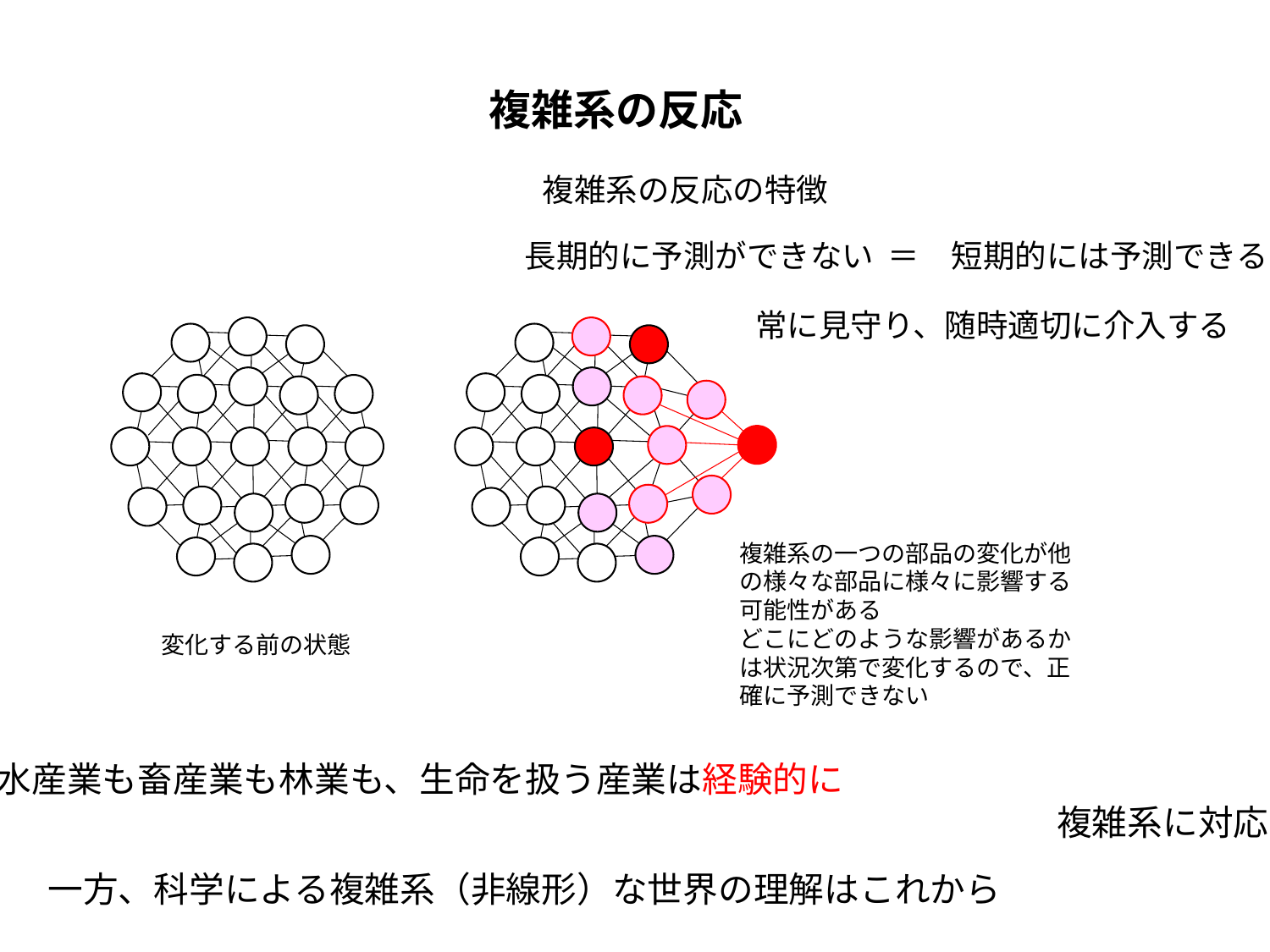

複雑系の反応
複雑系の反応の特徴
長期的に予測ができない
＝　短期的には予測できる
常に見守り、随時適切に介入する

複雑系の一つの部品の変化が他の様々な部品に様々に影響する
可能性がある
どこにどのような影響があるかは状況次第で変化するので、正確に予測できない
変化する前の状態
農業も水産業も畜産業も林業も、生命を扱う産業は経験的に
　　　　　　　　　　　　　　　　　　　　　　　　　　　　　　　　　複雑系に対応している
一方、科学による複雑系（非線形）な世界の理解はこれから